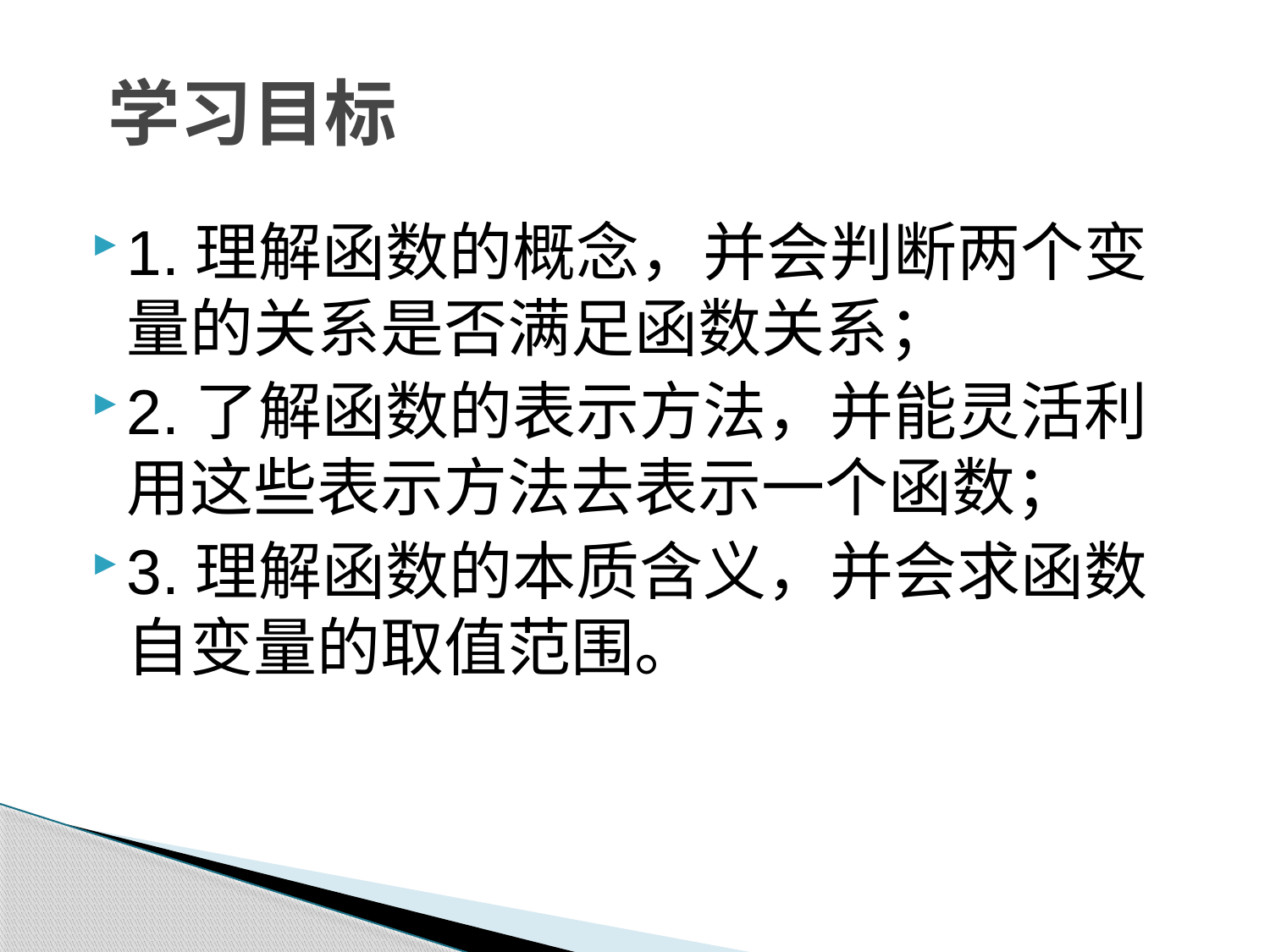

# 学习目标
1.理解函数的概念，并会判断两个变量的关系是否满足函数关系；
2.了解函数的表示方法，并能灵活利用这些表示方法去表示一个函数；
3.理解函数的本质含义，并会求函数自变量的取值范围。